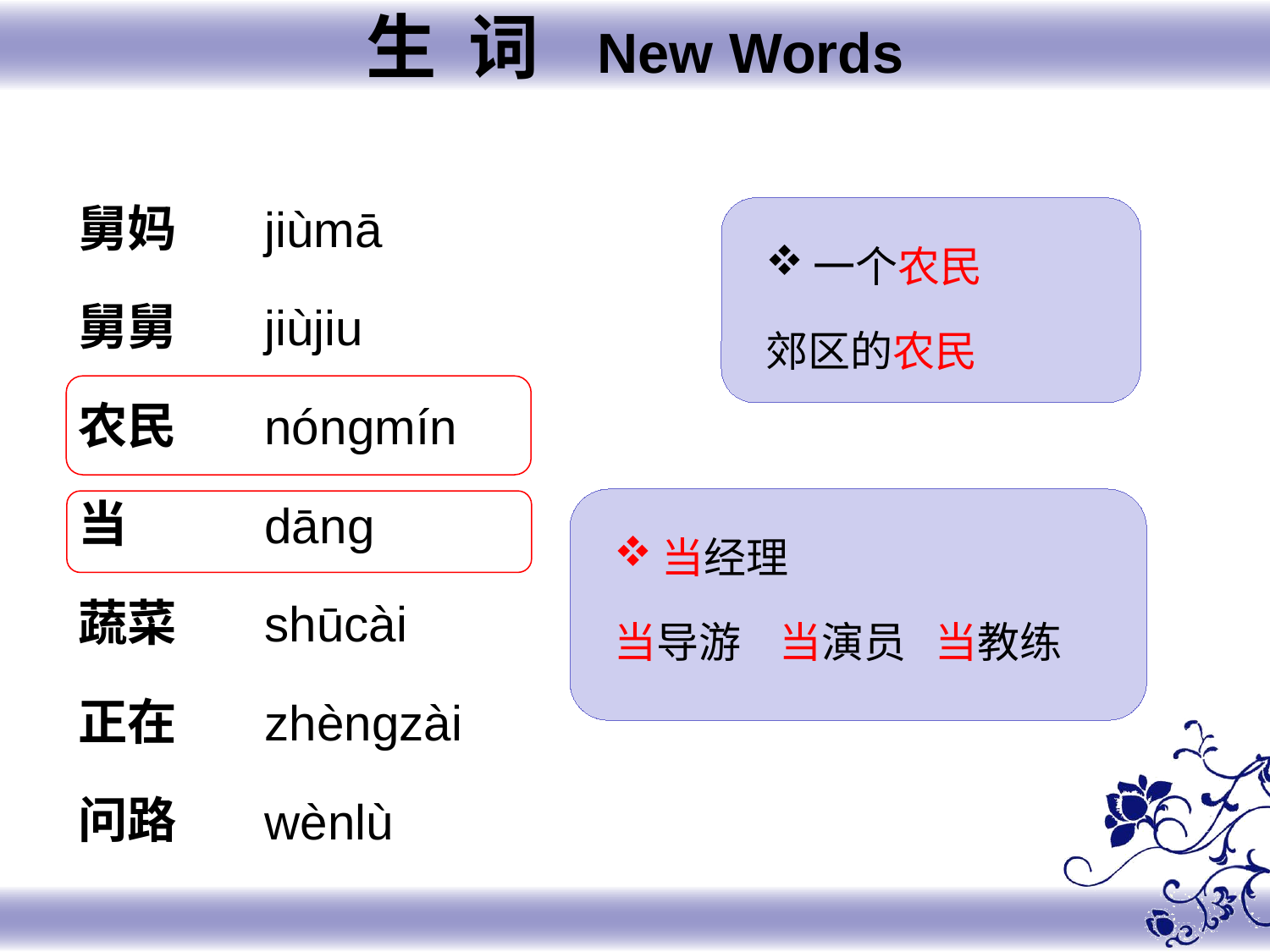

生  词   New Words
舅妈
舅舅
农民
当
蔬菜
正在
问路
jiùmā
jiùjiu
nónɡmín
dānɡ
shūcài
zhènɡzài
wènlù

一个农民
郊区的农民

当经理
当导游    当演员   当教练